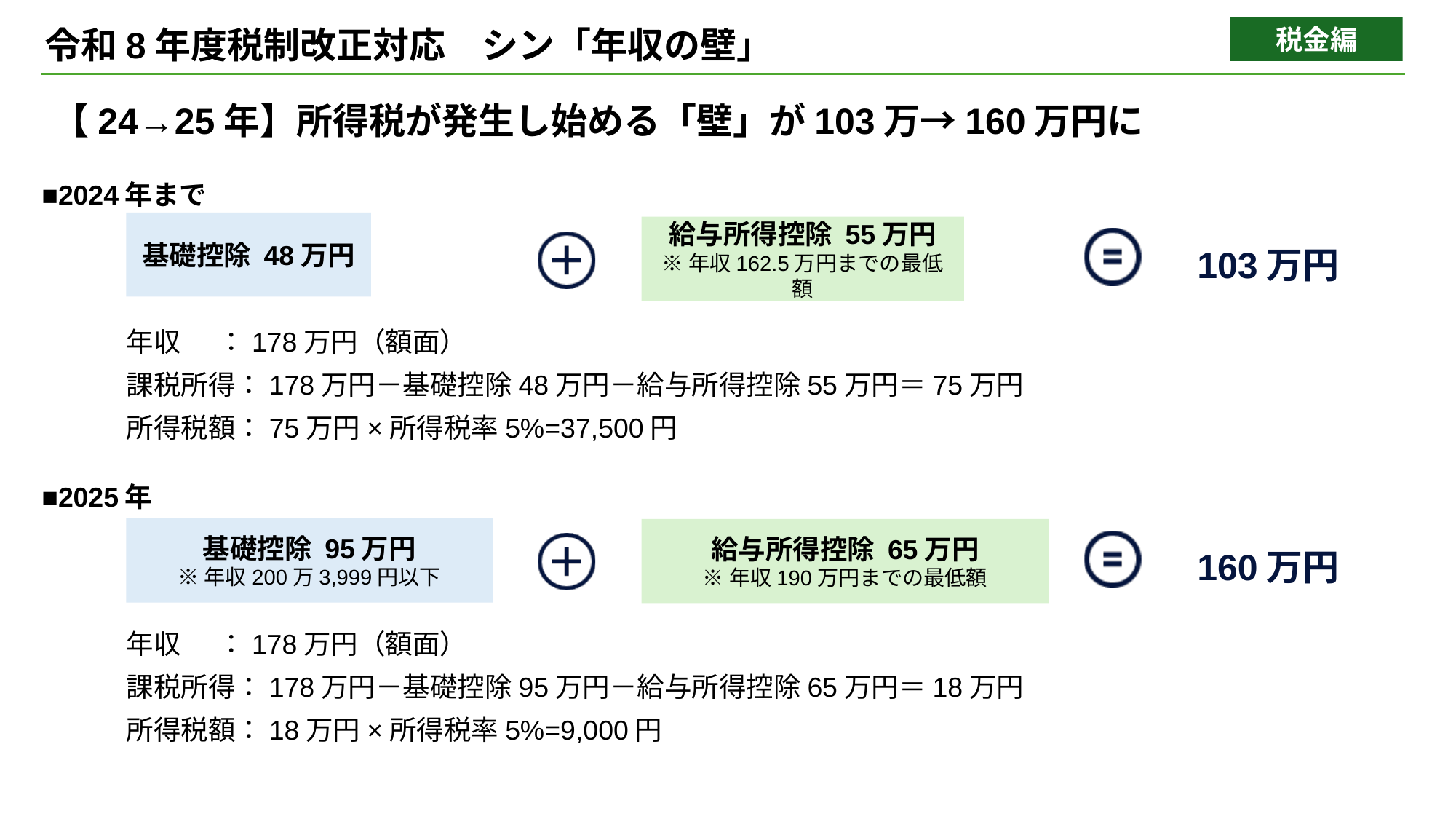

税金編
# 令和8年度税制改正対応　シン「年収の壁」
【24→25年】所得税が発生し始める「壁」が103万→160万円に
■2024年まで
基礎控除 48万円
給与所得控除 55万円
※年収162.5万円までの最低額
103万円

年収      ：178万円（額面）
課税所得：178万円－基礎控除48万円－給与所得控除55万円＝75万円
所得税額：75万円×所得税率5%=37,500円
■2025年
基礎控除 95万円
※年収200万3,999円以下
給与所得控除 65万円
※年収190万円までの最低額
160万円

年収      ：178万円（額面）
課税所得：178万円－基礎控除95万円－給与所得控除65万円＝18万円
所得税額：18万円×所得税率5%=9,000円